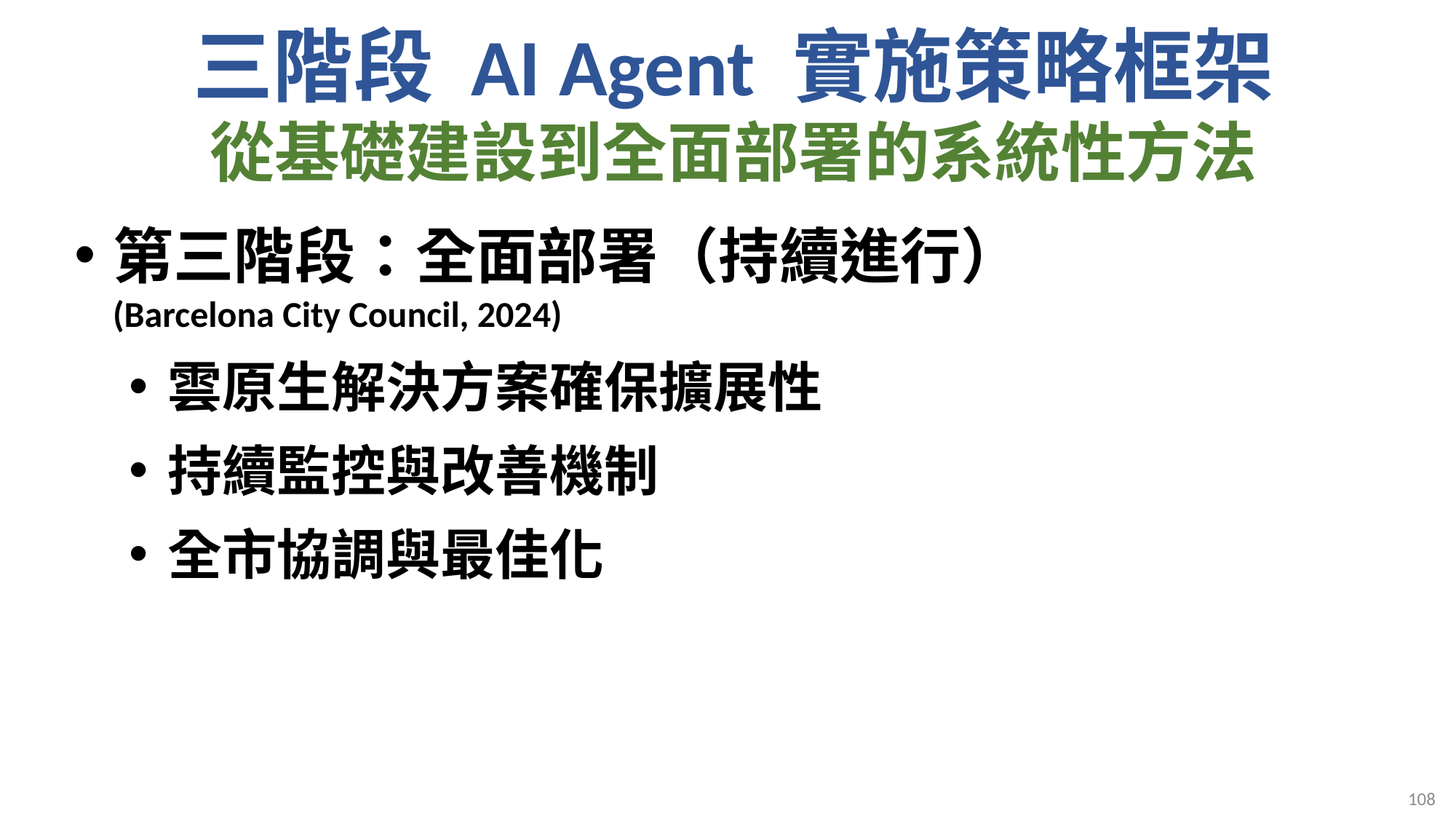

# 三階段 AI Agent 實施策略框架 從基礎建設到全面部署的系統性方法
第三階段：全面部署（持續進行）
(Barcelona City Council, 2024)
雲原生解決方案確保擴展性
持續監控與改善機制
全市協調與最佳化
108